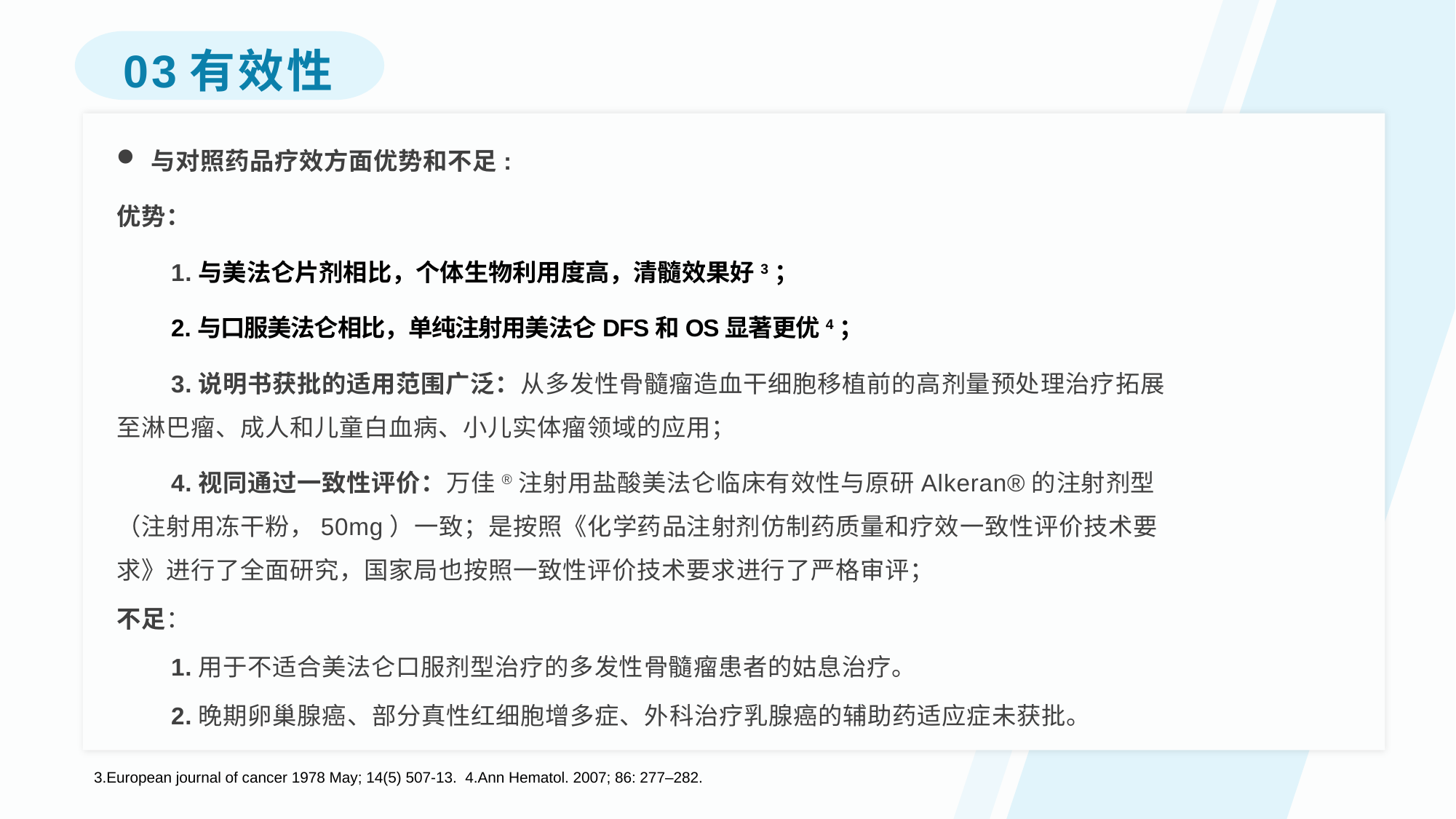

03有效性

与对照药品疗效方面优势和不足:
优势：
1.与美法仑片剂相比，个体生物利用度高，清髓效果好3；
2.与口服美法仑相比，单纯注射用美法仑DFS和OS显著更优4；
3.说明书获批的适用范围广泛：从多发性骨髓瘤造血干细胞移植前的高剂量预处理治疗拓展至淋巴瘤、成人和儿童白血病、小儿实体瘤领域的应用；
4.视同通过一致性评价：万佳®注射用盐酸美法仑临床有效性与原研Alkeran®的注射剂型（注射用冻干粉，50mg）一致；是按照《化学药品注射剂仿制药质量和疗效一致性评价技术要求》进行了全面研究，国家局也按照一致性评价技术要求进行了严格审评；
不足：
1.用于不适合美法仑口服剂型治疗的多发性骨髓瘤患者的姑息治疗。
2.晚期卵巢腺癌、部分真性红细胞增多症、外科治疗乳腺癌的辅助药适应症未获批。

3.European journal of cancer 1978 May; 14(5) 507-13.  4.Ann Hematol. 2007; 86: 277–282.